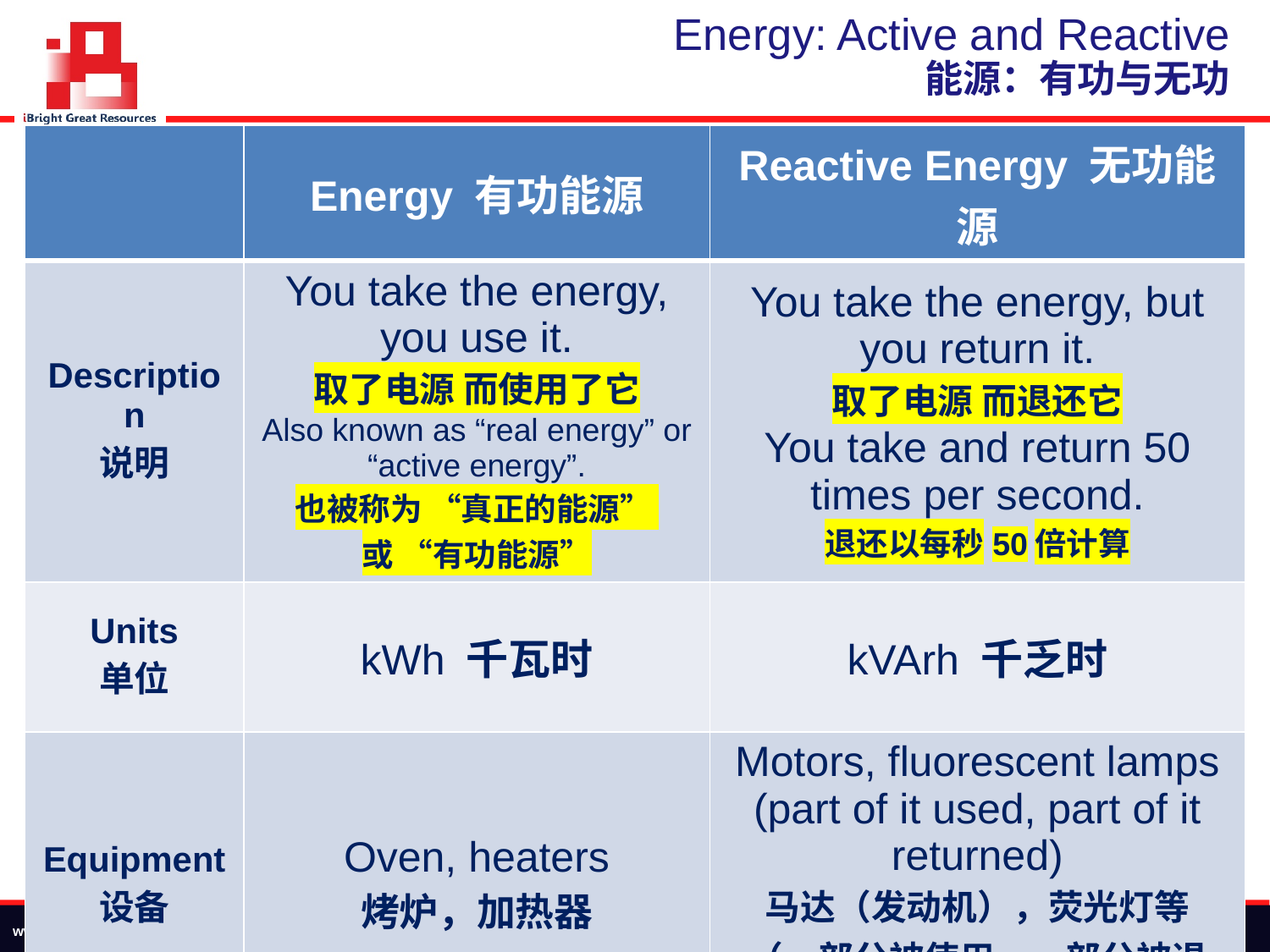

# Energy: Active and Reactive 能源：有功与无功
|  | Energy 有功能源 | Reactive Energy 无功能源 |
| --- | --- | --- |
| Description 说明 | You take the energy, you use it. 取了电源 而使用了它 Also known as “real energy” or “active energy”. 也被称为 “真正的能源” 或 “有功能源” | You take the energy, but you return it. 取了电源 而退还它 You take and return 50 times per second. 退还以每秒50倍计算 |
| Units 单位 | kWh 千瓦时 | kVArh 千乏时 |
| Equipment 设备 | Oven, heaters 烤炉，加热器 | Motors, fluorescent lamps (part of it used, part of it returned) 马达（发动机），荧光灯等 （一部分被使用，一部分被退还） |
www.iBright.com.my